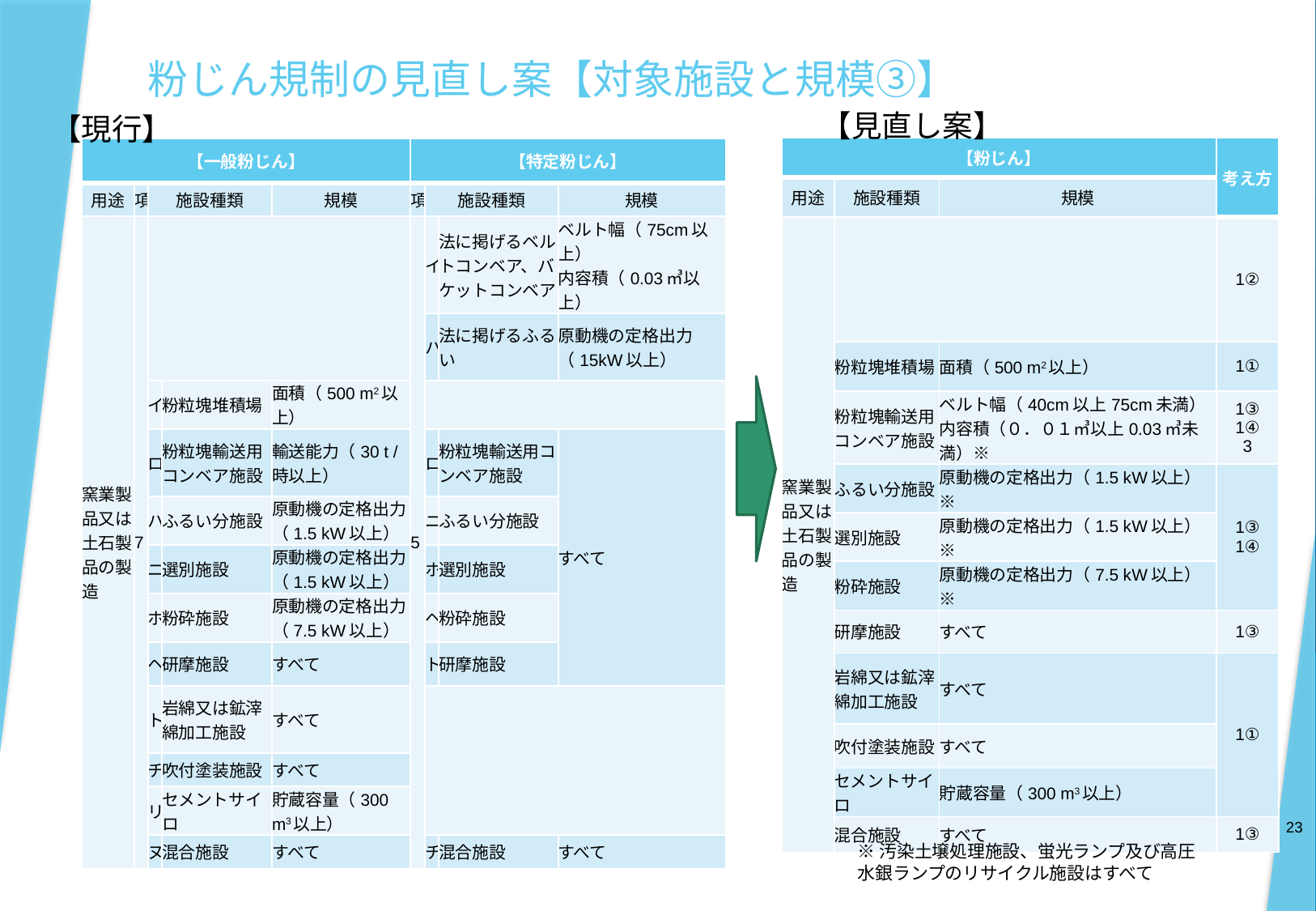

# 粉じん規制の見直し案【対象施設と規模③】
【見直し案】
【現行】
| 【粉じん】 |  |  | 考え方 |
| --- | --- | --- | --- |
| 用途 | 施設種類 | 規模 |  |
| 窯業製品又は土石製品の製造 |  |  | 1② |
|  | 粉粒塊堆積場 | 面積（500 m2以上） | 1① |
|  | 粉粒塊輸送用コンベア施設 | ベルト幅（40cm以上75cm未満） 内容積（０．０１㎥以上0.03㎥未満）※ | 1③ 1④ 3 |
|  | ふるい分施設 | 原動機の定格出力（1.5 kW以上）※ | 1③ 1④ |
|  | 選別施設 | 原動機の定格出力（1.5 kW以上）※ |  |
|  | 粉砕施設 | 原動機の定格出力（7.5 kW以上）※ |  |
|  | 研摩施設 | すべて | 1③ |
|  | 岩綿又は鉱滓綿加工施設 | すべて | 1① |
|  | 吹付塗装施設 | すべて |  |
|  | セメントサイロ | 貯蔵容量（300 m3以上） |  |
|  | 混合施設 | すべて | 1③ |
| 【一般粉じん】 |  |  |  |  | 【特定粉じん】 |  |  |  |
| --- | --- | --- | --- | --- | --- | --- | --- | --- |
| 用途 | 項 | 施設種類 |  | 規模 | 項 | 施設種類 |  | 規模 |
| 窯業製品又は土石製品の製造 | 7 |  |  |  | 5 | イ | 法に掲げるベルトコンベア、バケットコンベア | ベルト幅（75cm以上） 内容積（0.03㎥以上） |
|  |  |  |  |  |  | ハ | 法に掲げるふるい | 原動機の定格出力（15kW以上） |
|  |  | イ | 粉粒塊堆積場 | 面積（500 m2以上） |  |  |  |  |
|  |  | ロ | 粉粒塊輸送用コンベア施設 | 輸送能力（30 t / 時以上） |  | ロ | 粉粒塊輸送用コンベア施設 | すべて |
|  |  | ハ | ふるい分施設 | 原動機の定格出力（1.5 kW以上） |  | ニ | ふるい分施設 |  |
|  |  | ニ | 選別施設 | 原動機の定格出力（1.5 kW以上） |  | ホ | 選別施設 |  |
|  |  | ホ | 粉砕施設 | 原動機の定格出力（7.5 kW以上） |  | ヘ | 粉砕施設 |  |
|  |  | ヘ | 研摩施設 | すべて |  | ト | 研摩施設 |  |
|  |  | ト | 岩綿又は鉱滓綿加工施設 | すべて |  |  |  |  |
|  |  | チ | 吹付塗装施設 | すべて |  |  |  |  |
|  |  | リ | セメントサイロ | 貯蔵容量（300 m3以上） |  |  |  |  |
|  |  | ヌ | 混合施設 | すべて |  | チ | 混合施設 | すべて |

23
※汚染土壌処理施設、蛍光ランプ及び高圧水銀ランプのリサイクル施設はすべて